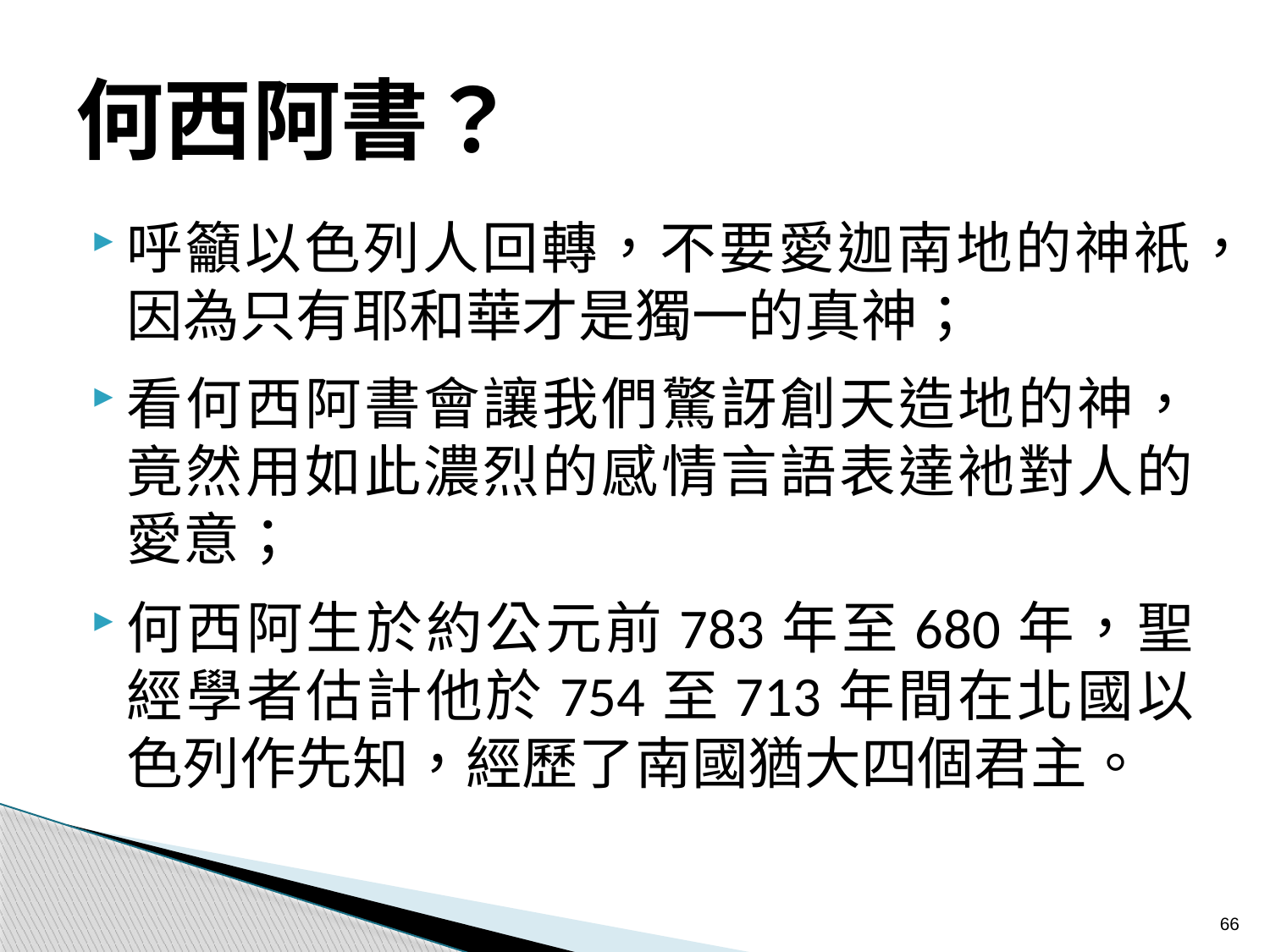

# 何西阿書？
呼籲以色列人回轉，不要愛迦南地的神衹，因為只有耶和華才是獨一的真神；
看何西阿書會讓我們驚訝創天造地的神，竟然用如此濃烈的感情言語表達衪對人的愛意；
何西阿生於約公元前783年至680年，聖經學者估計他於754至713年間在北國以色列作先知，經歷了南國猶大四個君主。
66